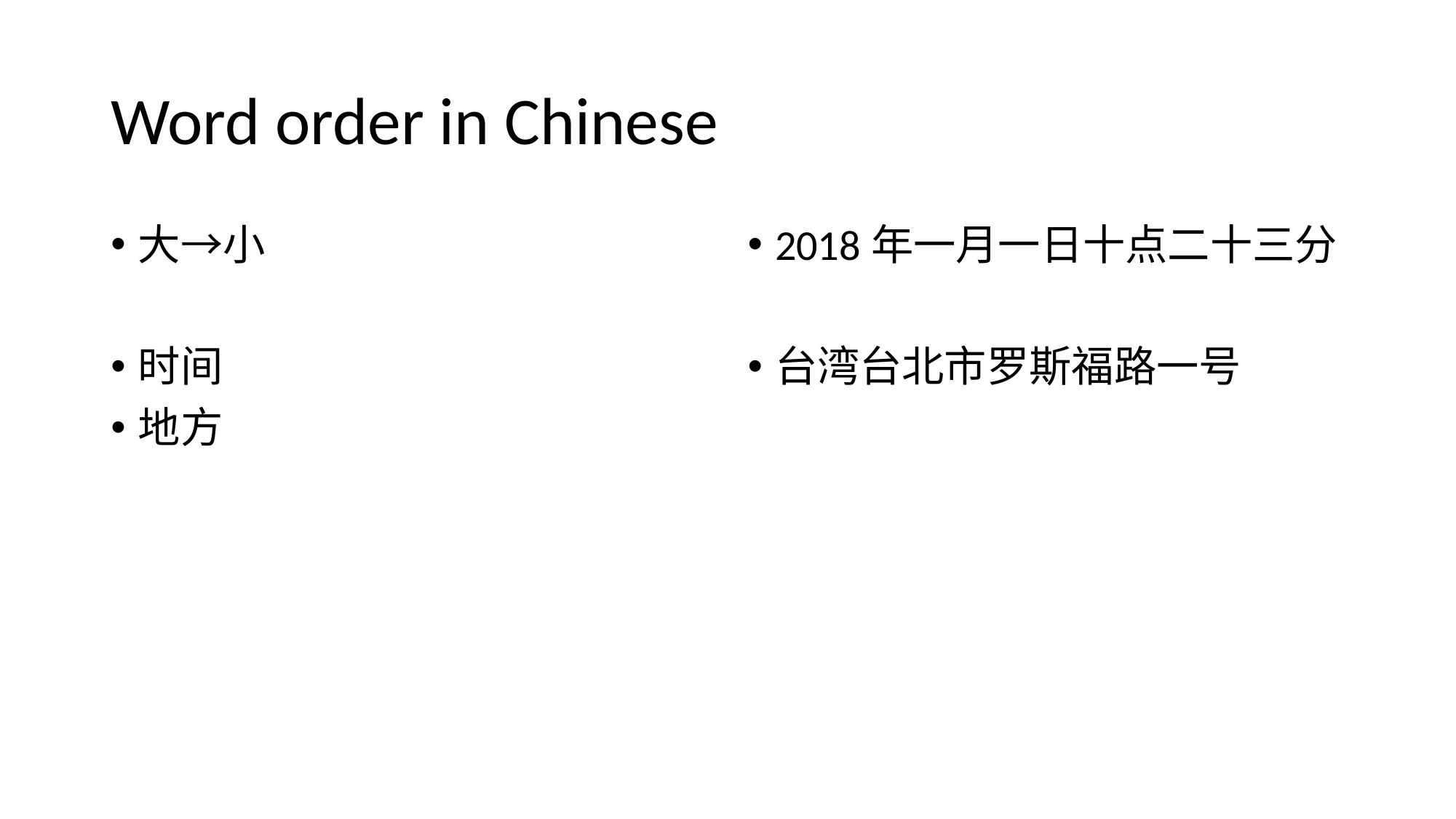

# Word order in Chinese
大→小

时间
地方
2018年一月一日十点二十三分

台湾台北市罗斯福路一号